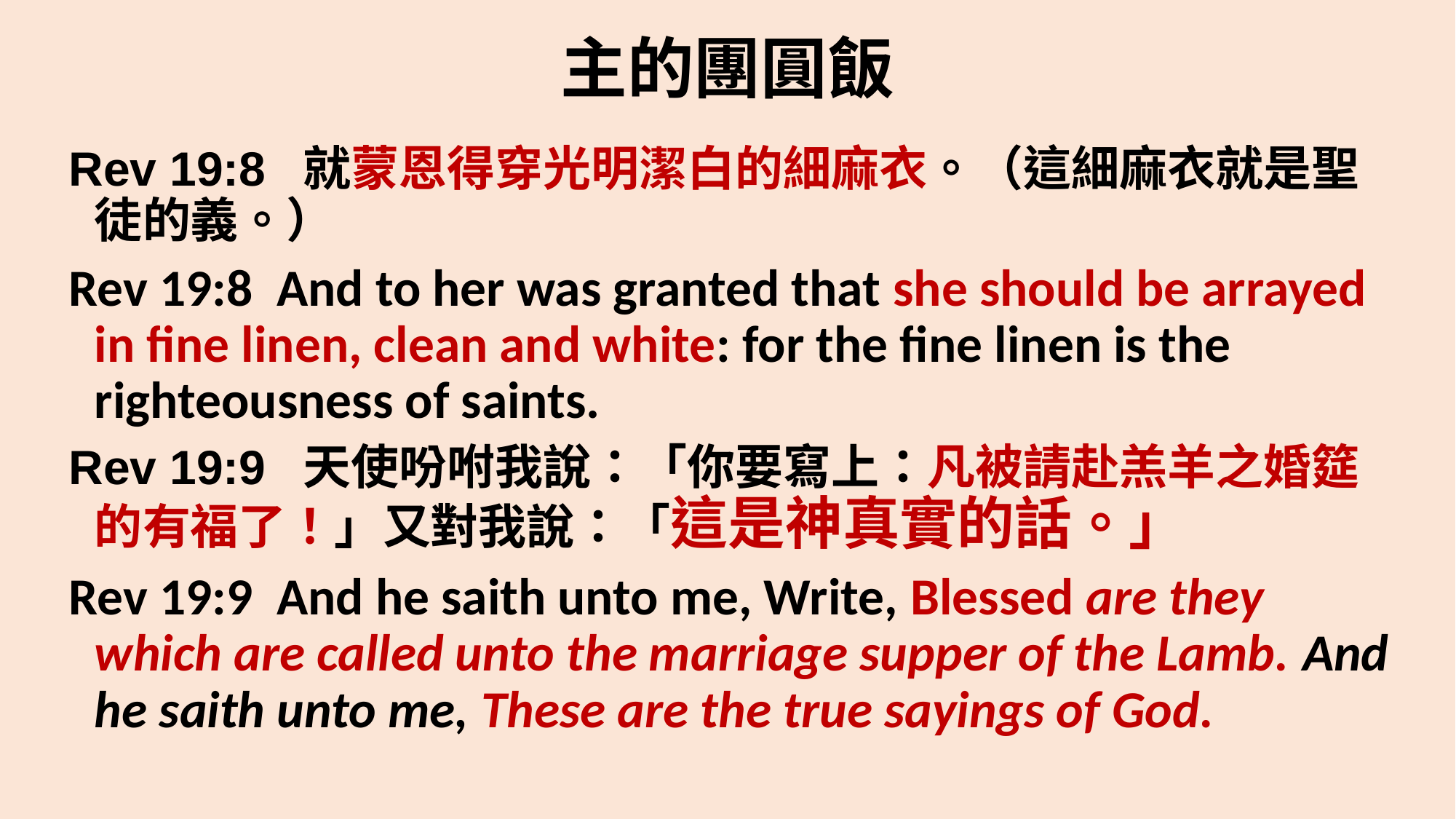

# 主的團圓飯
Rev 19:8  就蒙恩得穿光明潔白的細麻衣。（這細麻衣就是聖徒的義。）
Rev 19:8  And to her was granted that she should be arrayed in fine linen, clean and white: for the fine linen is the righteousness of saints.
Rev 19:9  天使吩咐我說：「你要寫上：凡被請赴羔羊之婚筵的有福了！」又對我說：「這是神真實的話。」
Rev 19:9  And he saith unto me, Write, Blessed are they which are called unto the marriage supper of the Lamb. And he saith unto me, These are the true sayings of God.